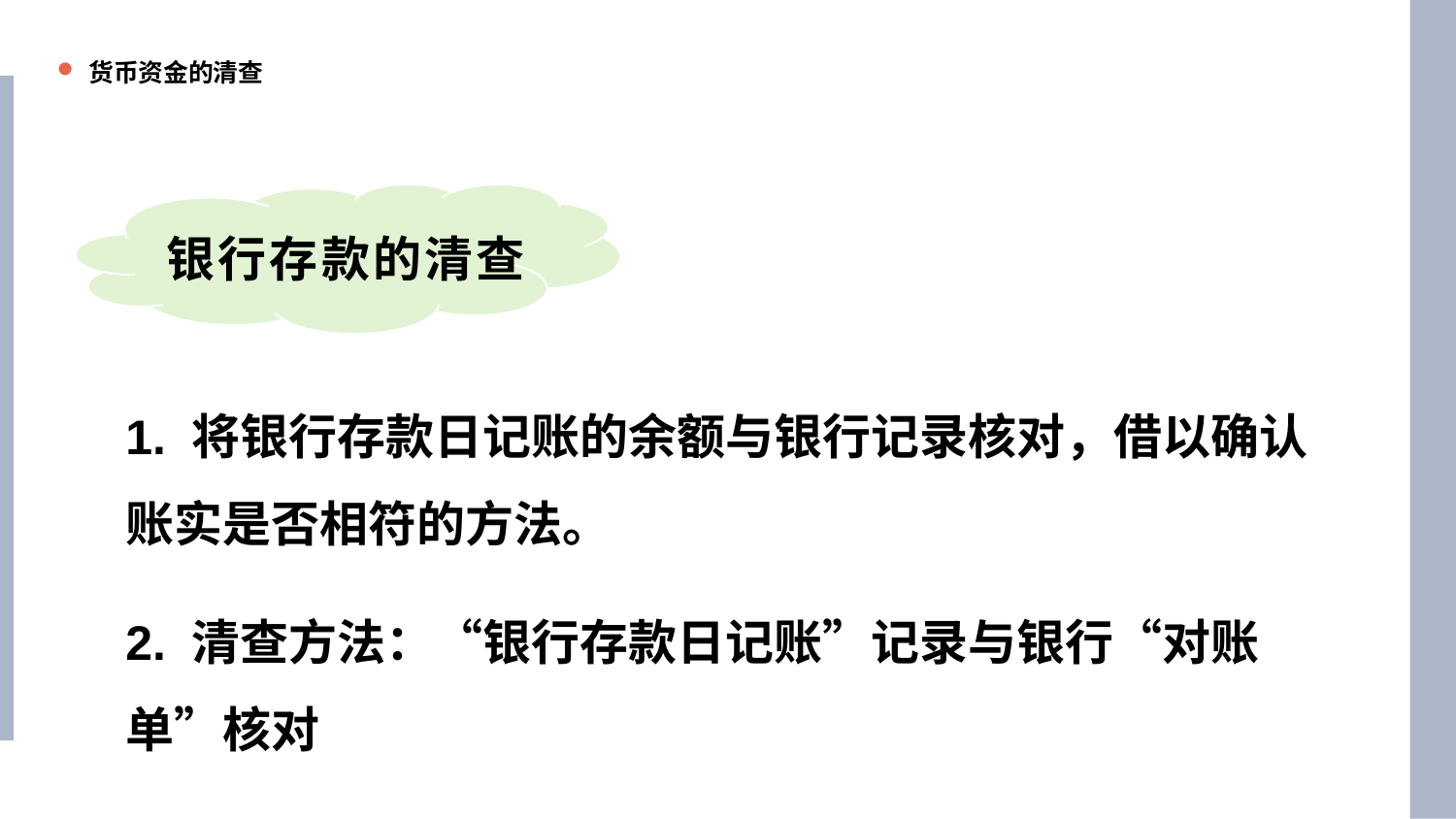

# 货币资金的清查

银行存款的清查
1. 将银行存款日记账的余额与银行记录核对，借以确认账实是否相符的方法。
2. 清查方法：“银行存款日记账”记录与银行“对账单”核对